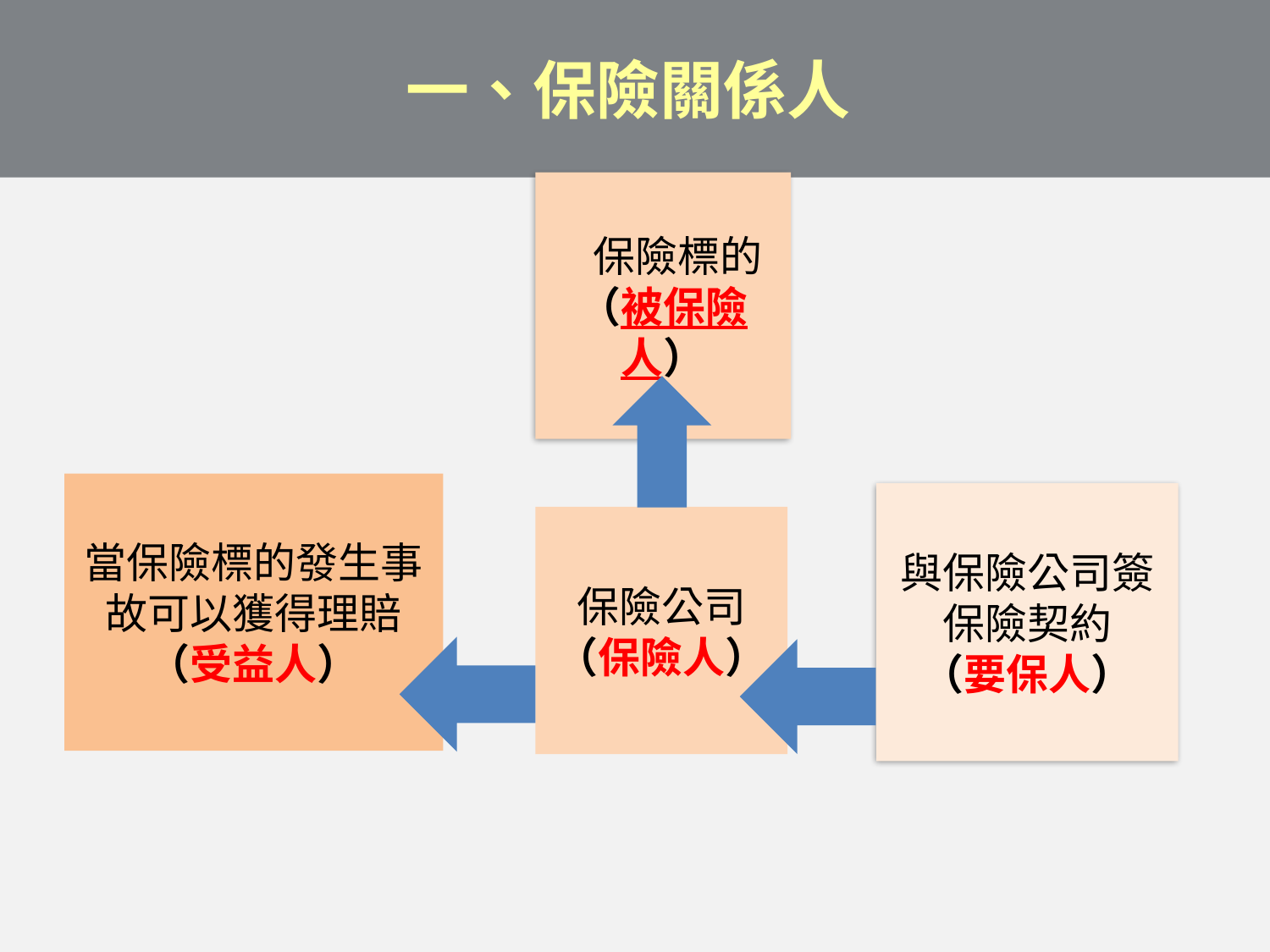

一、保險關係人

  保險標的
（被保險人）
當保險標的發生事故可以獲得理賠
（受益人）
與保險公司簽保險契約
（要保人）
保險公司
（保險人）